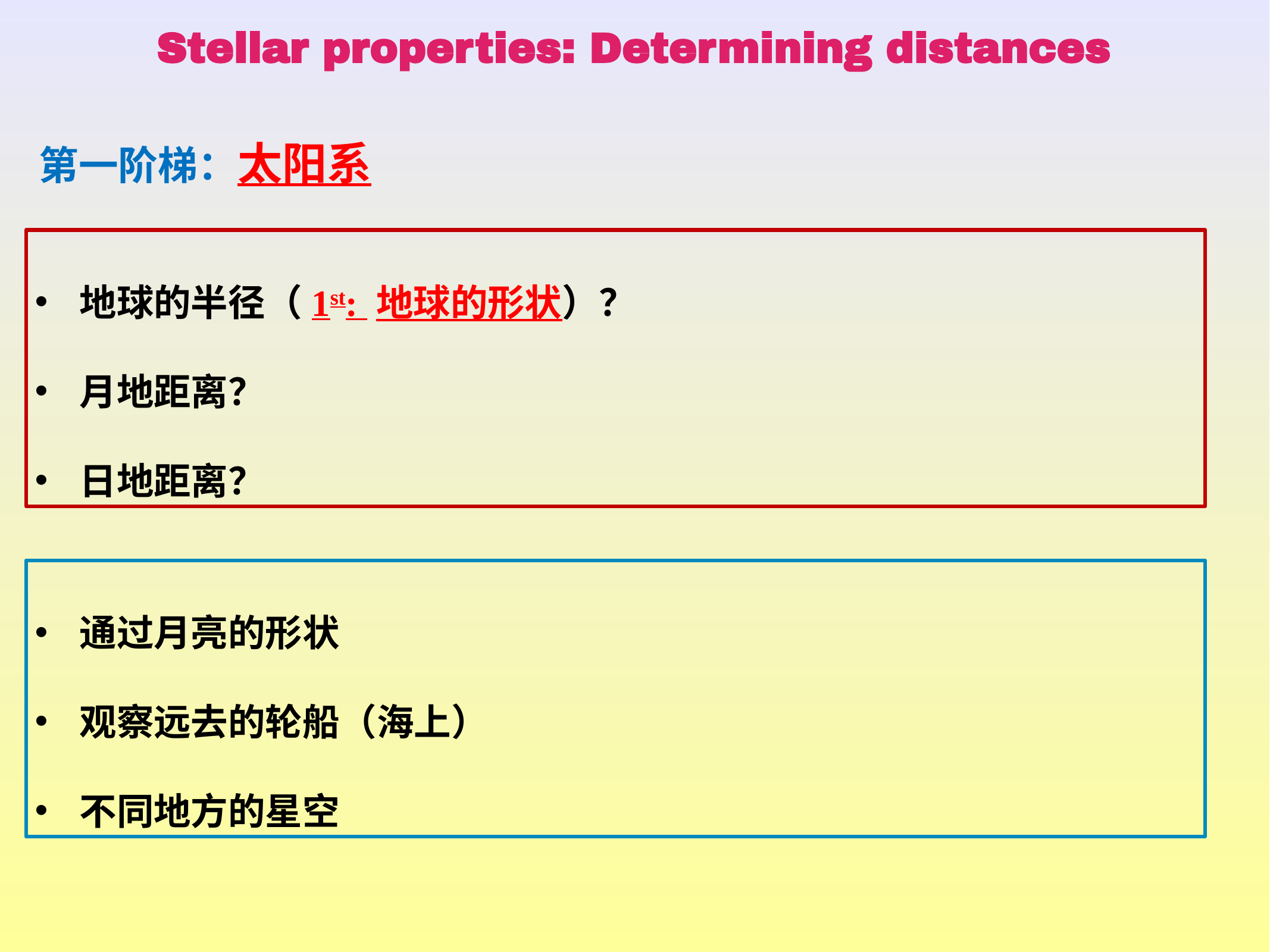

Stellar properties: Determining distances
第一阶梯：太阳系
地球的半径（1st: 地球的形状）？
月地距离？
日地距离？
通过月亮的形状
观察远去的轮船（海上）
不同地方的星空